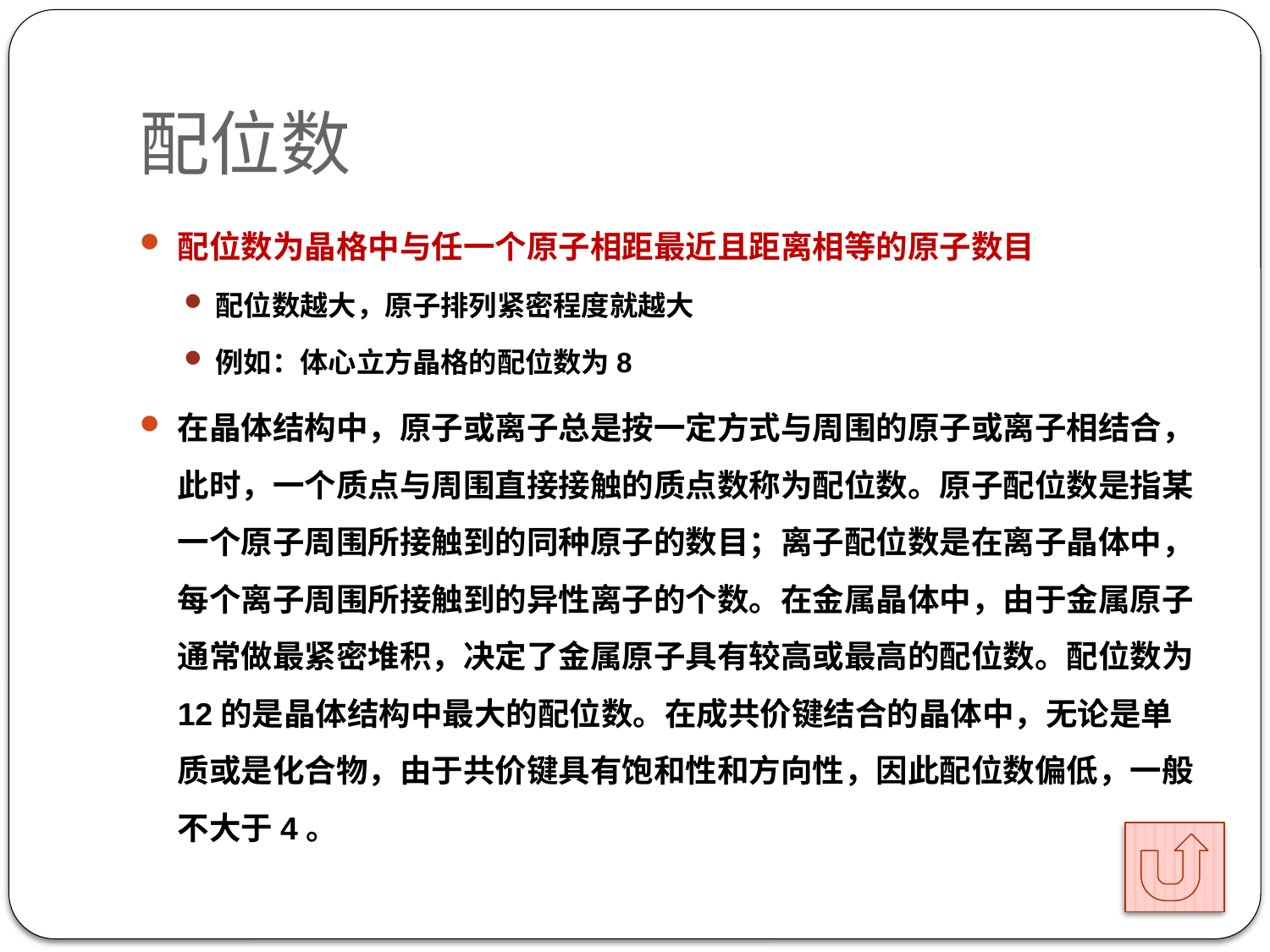

# 配位数
配位数为晶格中与任一个原子相距最近且距离相等的原子数目
配位数越大，原子排列紧密程度就越大
例如：体心立方晶格的配位数为8
在晶体结构中，原子或离子总是按一定方式与周围的原子或离子相结合，此时，一个质点与周围直接接触的质点数称为配位数。原子配位数是指某一个原子周围所接触到的同种原子的数目；离子配位数是在离子晶体中，每个离子周围所接触到的异性离子的个数。在金属晶体中，由于金属原子通常做最紧密堆积，决定了金属原子具有较高或最高的配位数。配位数为12的是晶体结构中最大的配位数。在成共价键结合的晶体中，无论是单质或是化合物，由于共价键具有饱和性和方向性，因此配位数偏低，一般不大于4。